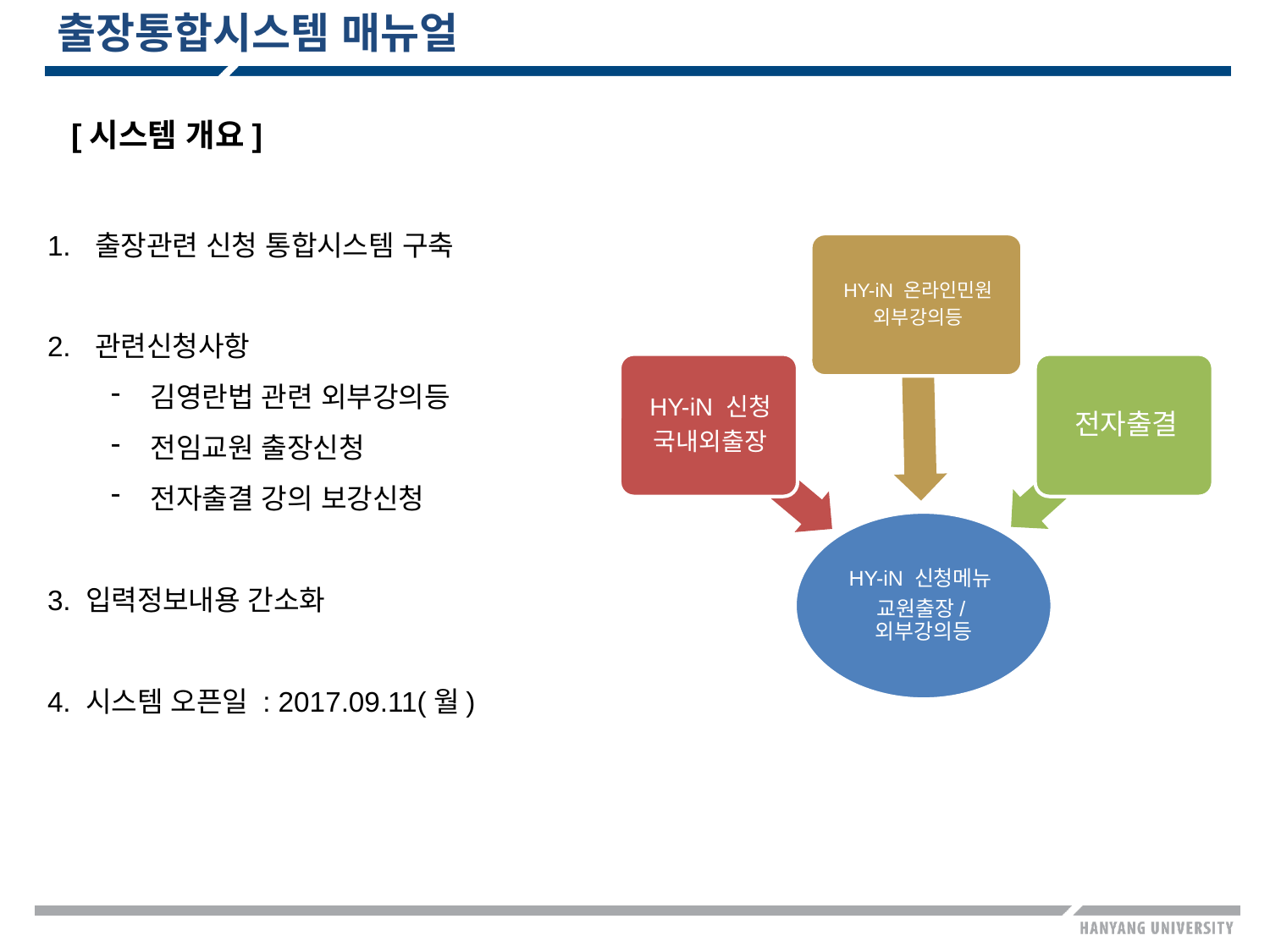

출장통합시스템 매뉴얼
[시스템 개요]
HY-iN 신청메뉴
교원출장/외부강의등
HY-iN 신청
국내외출장
HY-iN 온라인민원
외부강의등
전자출결
출장관련 신청 통합시스템 구축

관련신청사항
김영란법 관련 외부강의등
전임교원 출장신청
전자출결 강의 보강신청

3. 입력정보내용 간소화

4. 시스템 오픈일 : 2017.09.11(월)